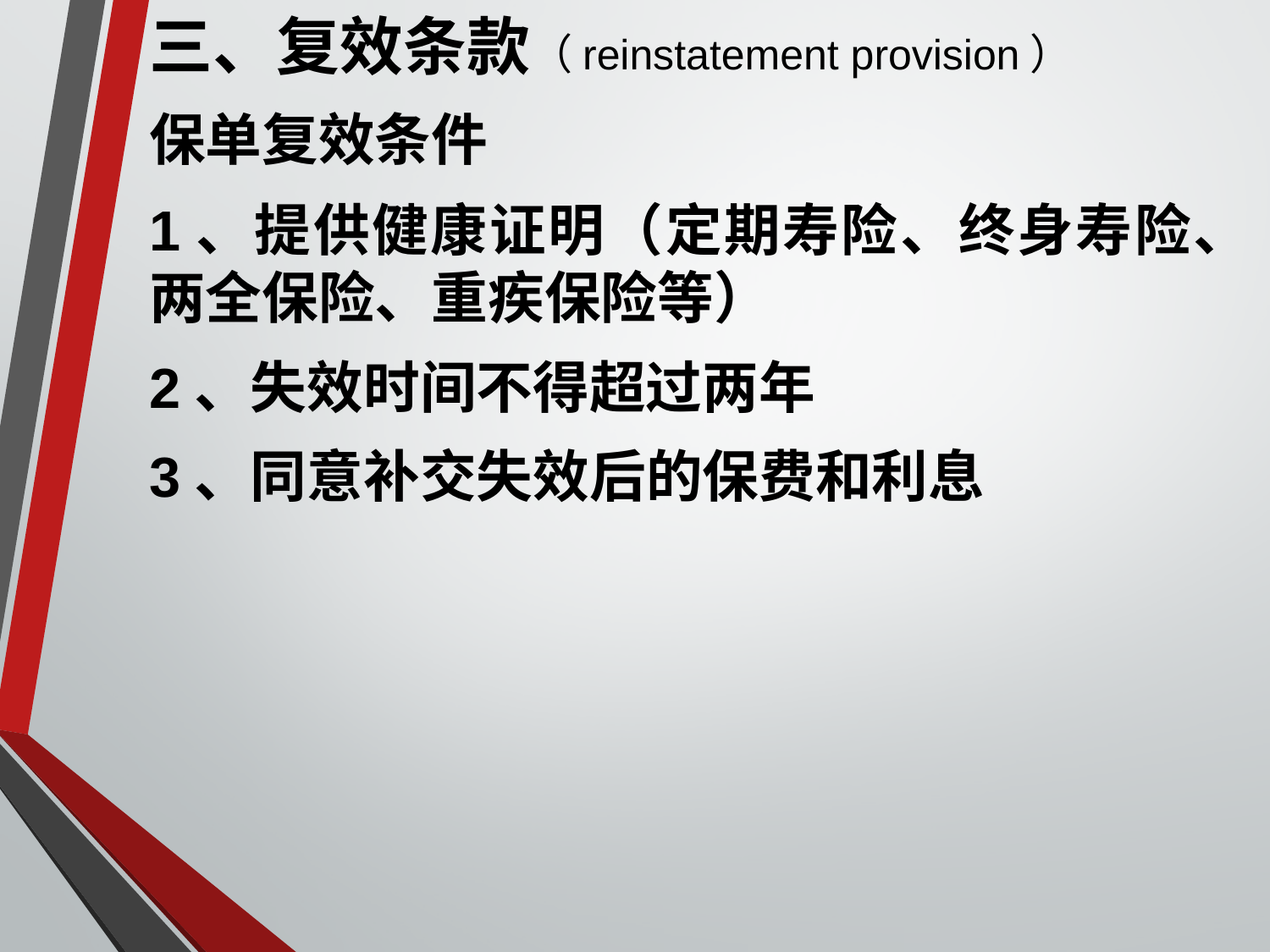

三、复效条款（reinstatement provision）
保单复效条件
1、提供健康证明（定期寿险、终身寿险、两全保险、重疾保险等）
2、失效时间不得超过两年
3、同意补交失效后的保费和利息